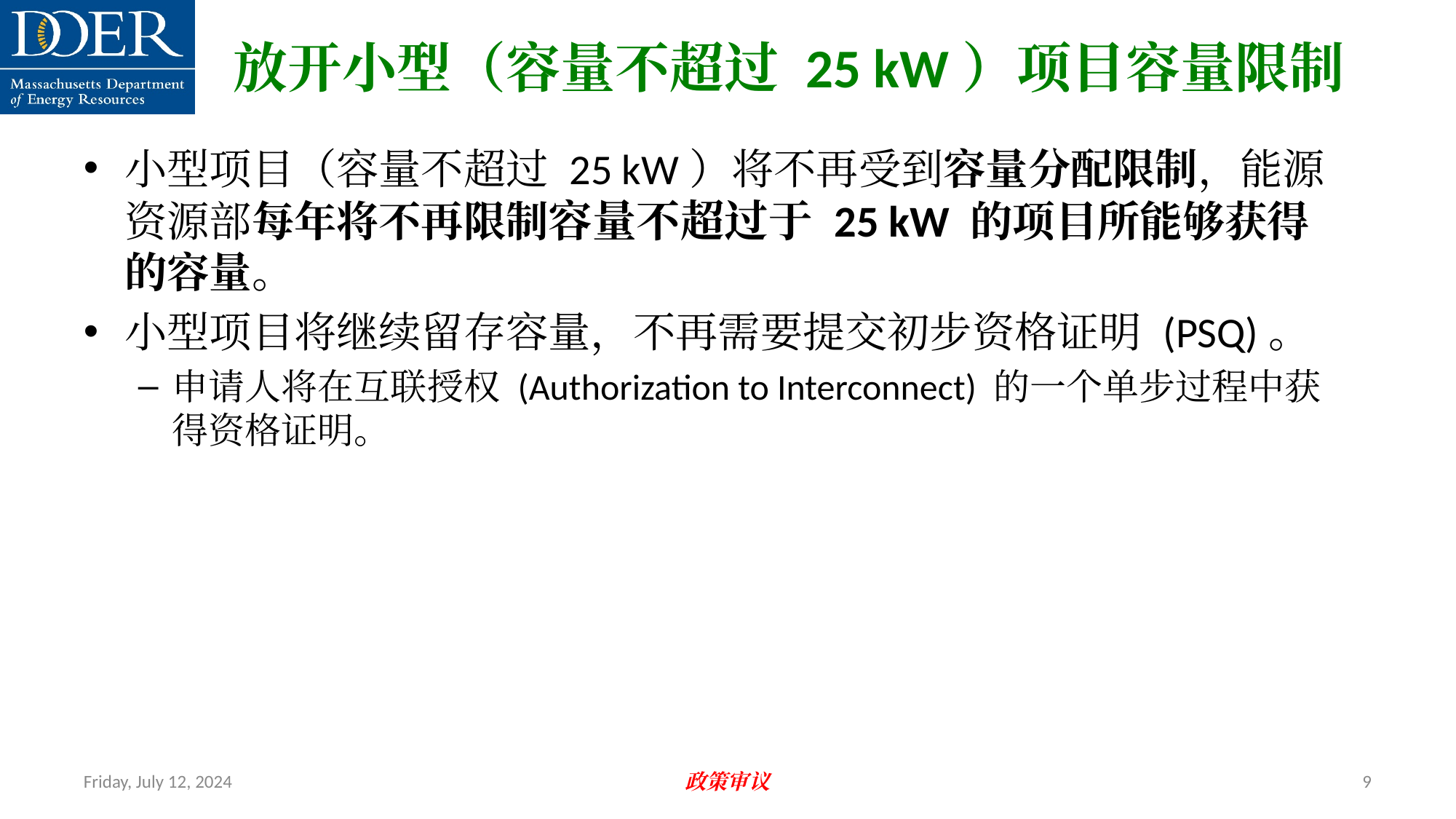

放开小型（容量不超过 25 kW）项目容量限制
小型项目（容量不超过 25 kW）将不再受到容量分配限制，能源资源部每年将不再限制容量不超过于 25 kW 的项目所能够获得的容量。
小型项目将继续留存容量，不再需要提交初步资格证明 (PSQ)。
申请人将在互联授权 (Authorization to Interconnect) 的一个单步过程中获得资格证明。
Friday, July 12, 2024
政策审议
9